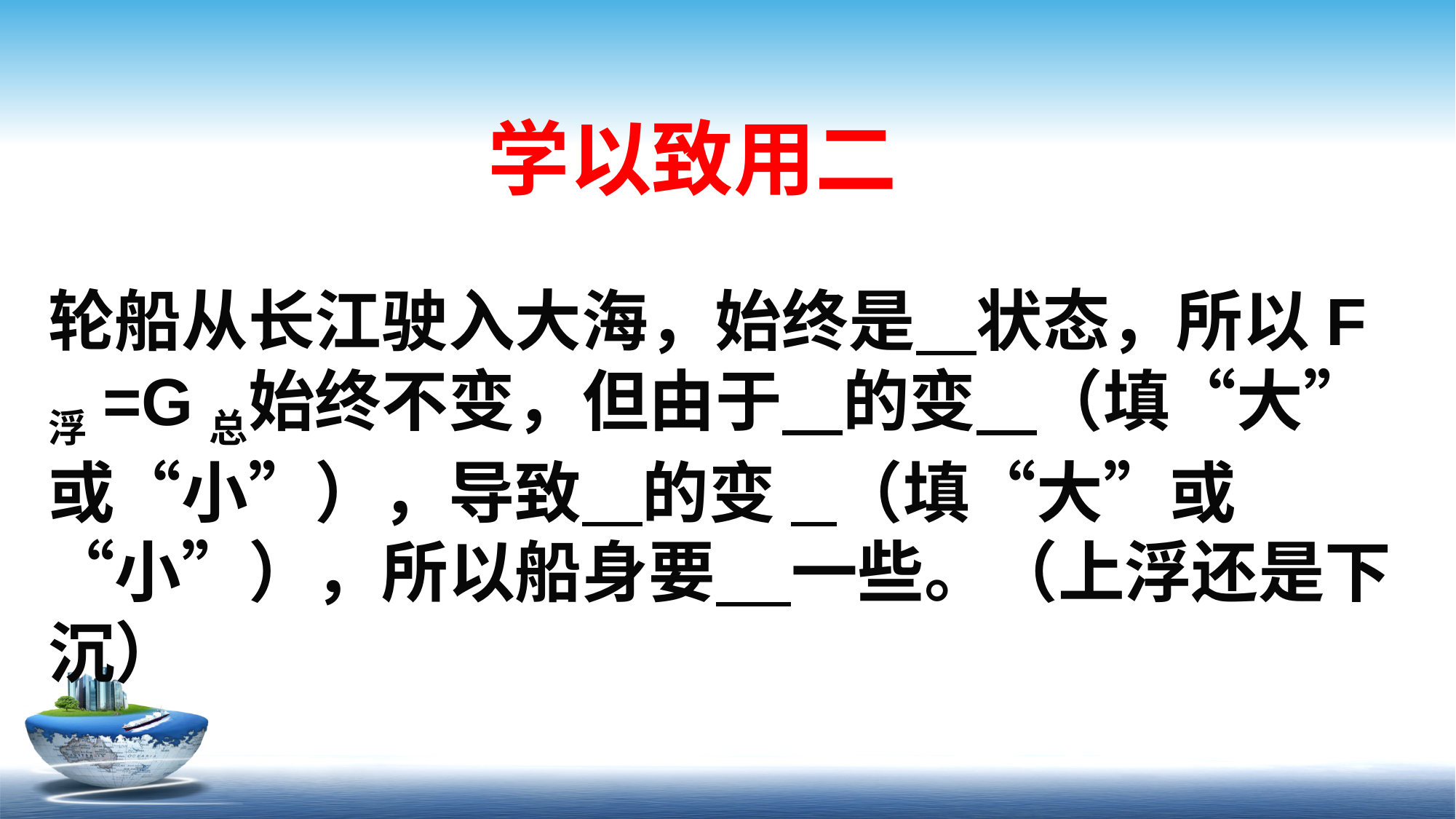

学以致用二
轮船从长江驶入大海，始终是    状态，所以F浮=G总始终不变，但由于    的变    （填“大”或“小”），导致    的变    （填“大”或“小”），所以船身要     一些。（上浮还是下沉）